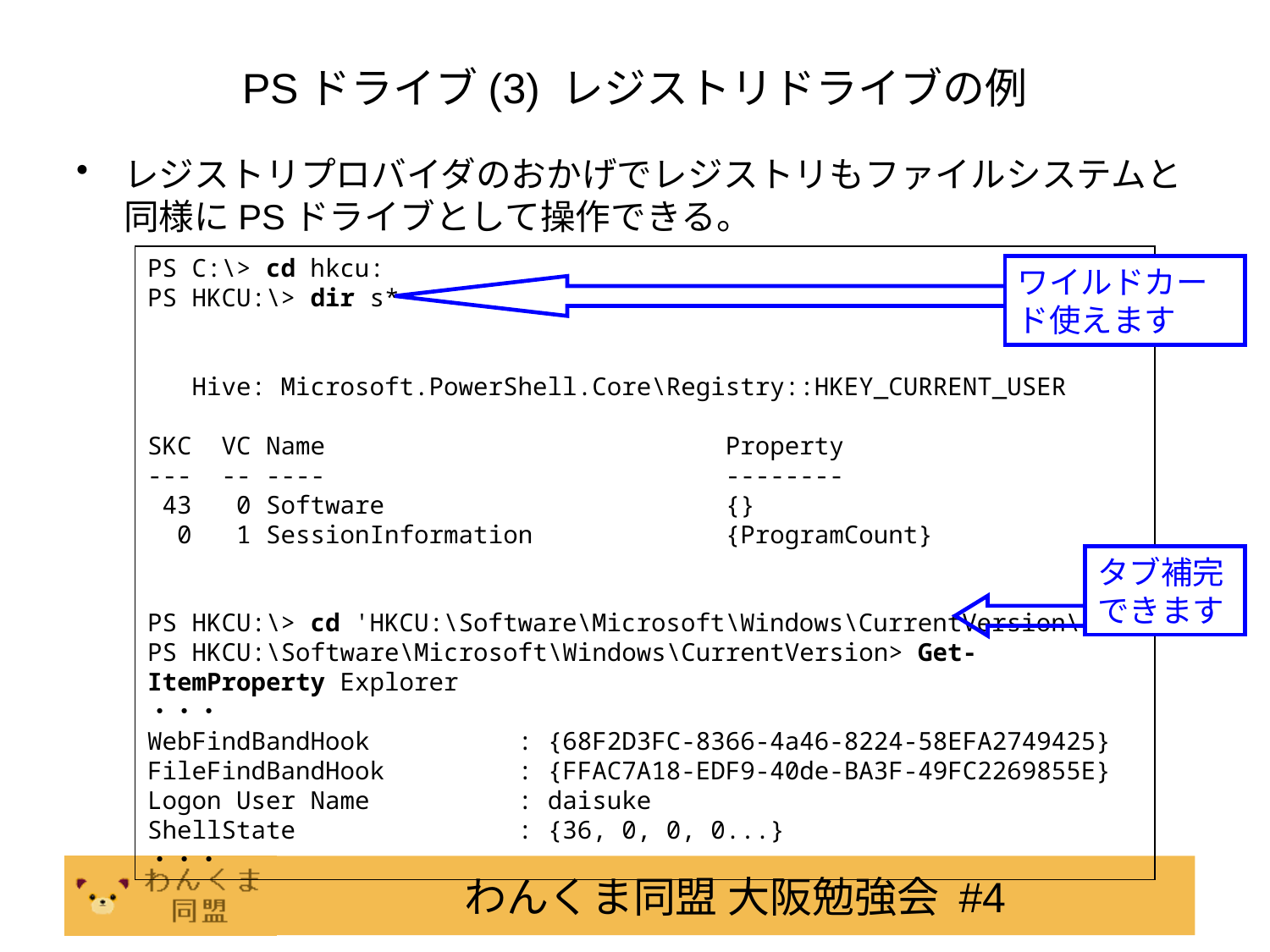

# PSドライブ(3) レジストリドライブの例
レジストリプロバイダのおかげでレジストリもファイルシステムと同様にPSドライブとして操作できる。
PS C:\> cd hkcu:
PS HKCU:\> dir s*

   Hive: Microsoft.PowerShell.Core\Registry::HKEY_CURRENT_USER

SKC  VC Name                           Property
---  -- ----                           --------
 43   0 Software                       {}
  0   1 SessionInformation             {ProgramCount}
PS HKCU:\> cd 'HKCU:\Software\Microsoft\Windows\CurrentVersion\'
PS HKCU:\Software\Microsoft\Windows\CurrentVersion> Get-ItemProperty Explorer
・・・
WebFindBandHook          : {68F2D3FC-8366-4a46-8224-58EFA2749425}
FileFindBandHook         : {FFAC7A18-EDF9-40de-BA3F-49FC2269855E}
Logon User Name          : daisuke
ShellState               : {36, 0, 0, 0...}
・・・
ワイルドカード使えます

タブ補完
できます